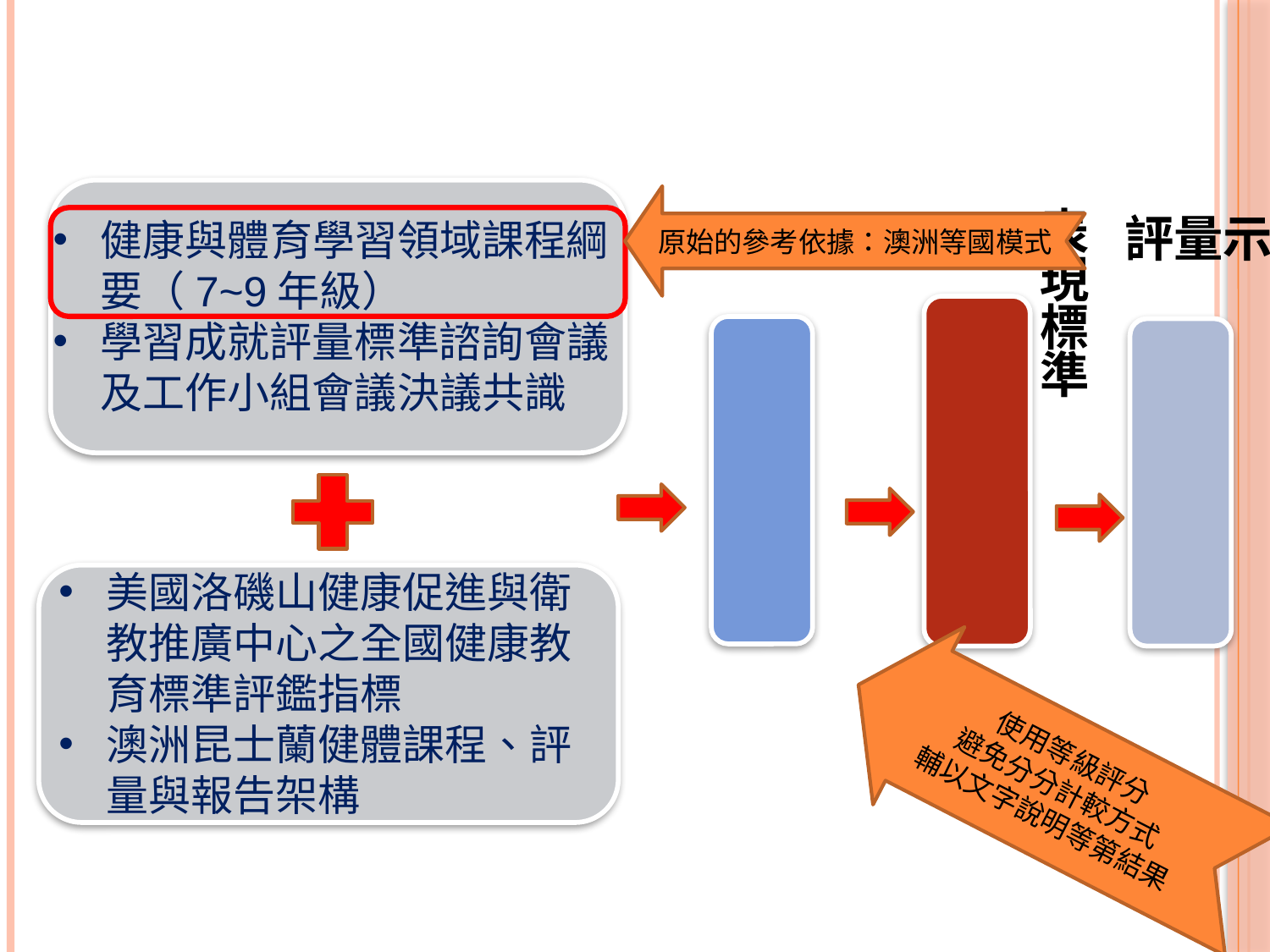

健康教育科發展歷程

健康與體育學習領域課程綱要（7~9年級）
學習成就評量標準諮詢會議及工作小組會議決議共識

美國洛磯山健康促進與衛教推廣中心之全國健康教育標準評鑑指標
澳洲昆士蘭健體課程、評量與報告架構

原始的參考依據：澳洲等國模式
表現標準

內容標準
評量示例

使用等級評分
避免分分計較方式
輔以文字說明等第結果